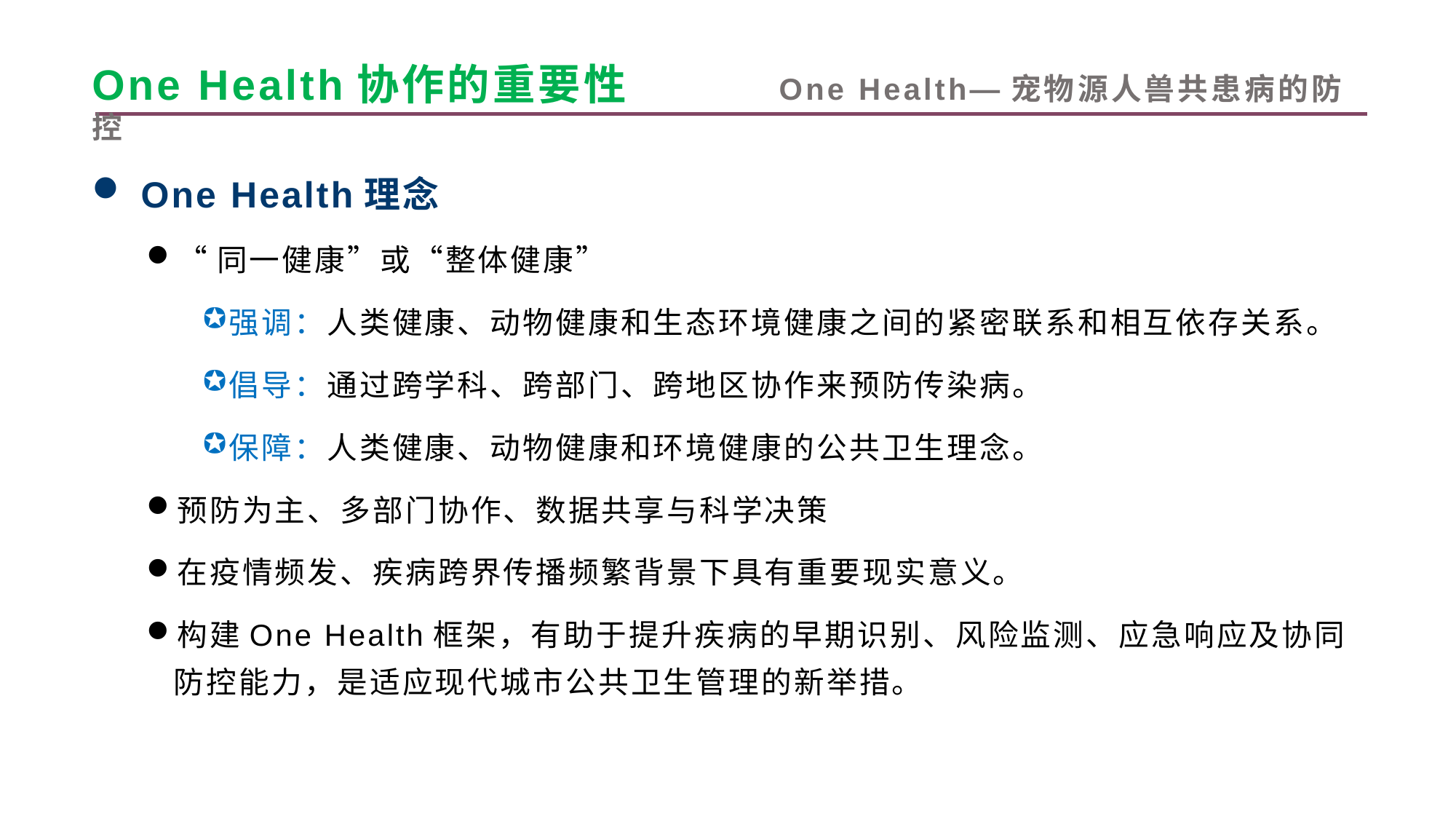

# One Health协作的重要性           One Health—宠物源人兽共患病的防控

 One Health理念
“同一健康”或“整体健康”
强调：人类健康、动物健康和生态环境健康之间的紧密联系和相互依存关系。
倡导：通过跨学科、跨部门、跨地区协作来预防传染病。
保障：人类健康、动物健康和环境健康的公共卫生理念。
预防为主、多部门协作、数据共享与科学决策
在疫情频发、疾病跨界传播频繁背景下具有重要现实意义。
构建One Health框架，有助于提升疾病的早期识别、风险监测、应急响应及协同防控能力，是适应现代城市公共卫生管理的新举措。

8